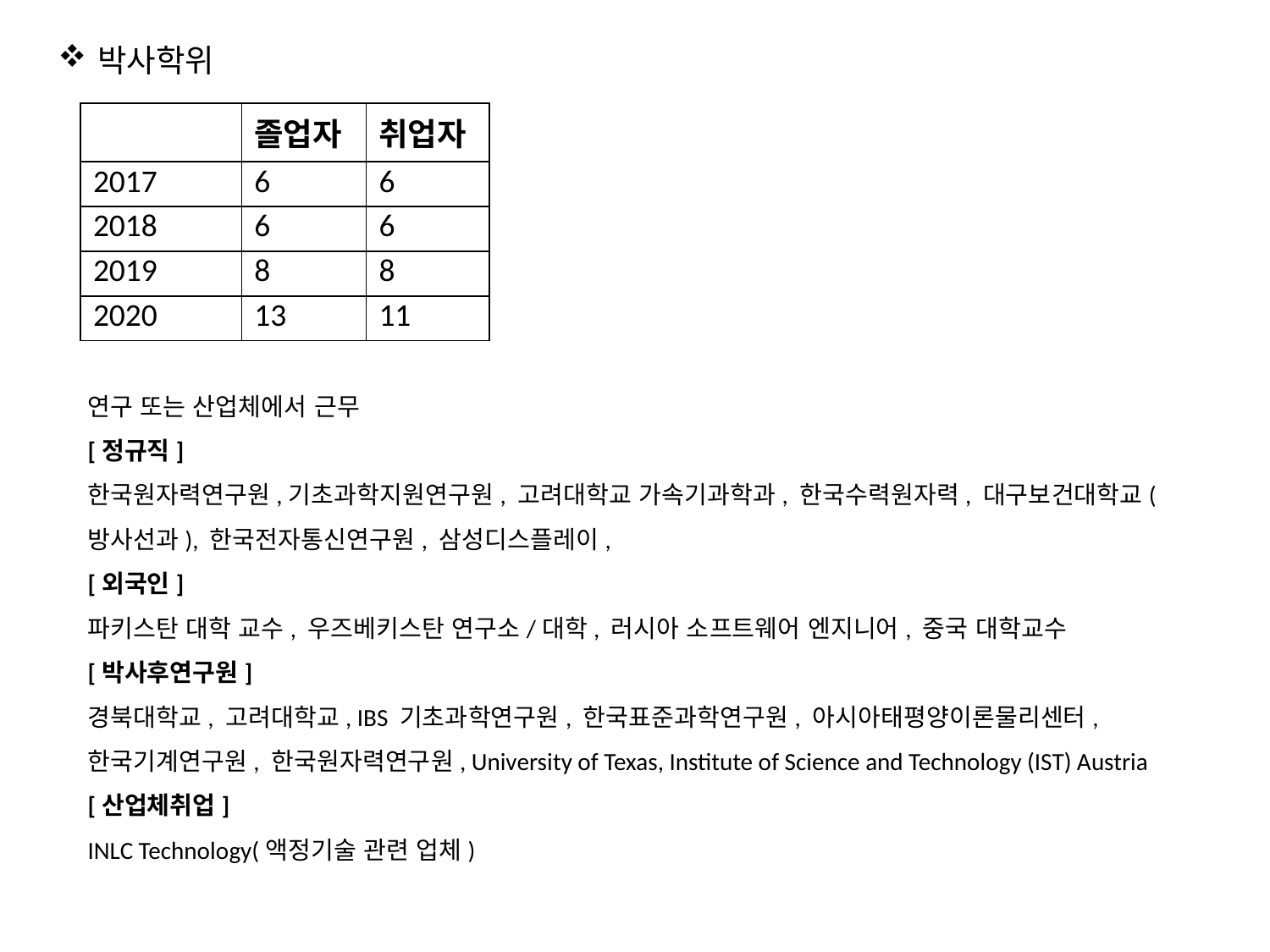

박사학위
|  | 졸업자 | 취업자 |
| --- | --- | --- |
| 2017 | 6 | 6 |
| 2018 | 6 | 6 |
| 2019 | 8 | 8 |
| 2020 | 13 | 11 |
연구 또는 산업체에서 근무
[정규직]
한국원자력연구원,기초과학지원연구원, 고려대학교 가속기과학과, 한국수력원자력, 대구보건대학교(방사선과), 한국전자통신연구원, 삼성디스플레이,
[외국인]
파키스탄 대학 교수, 우즈베키스탄 연구소/대학, 러시아 소프트웨어 엔지니어, 중국 대학교수
[박사후연구원]
경북대학교, 고려대학교, IBS 기초과학연구원, 한국표준과학연구원, 아시아태평양이론물리센터, 한국기계연구원, 한국원자력연구원, University of Texas, Institute of Science and Technology (IST) Austria
[산업체취업]
INLC Technology(액정기술 관련 업체)